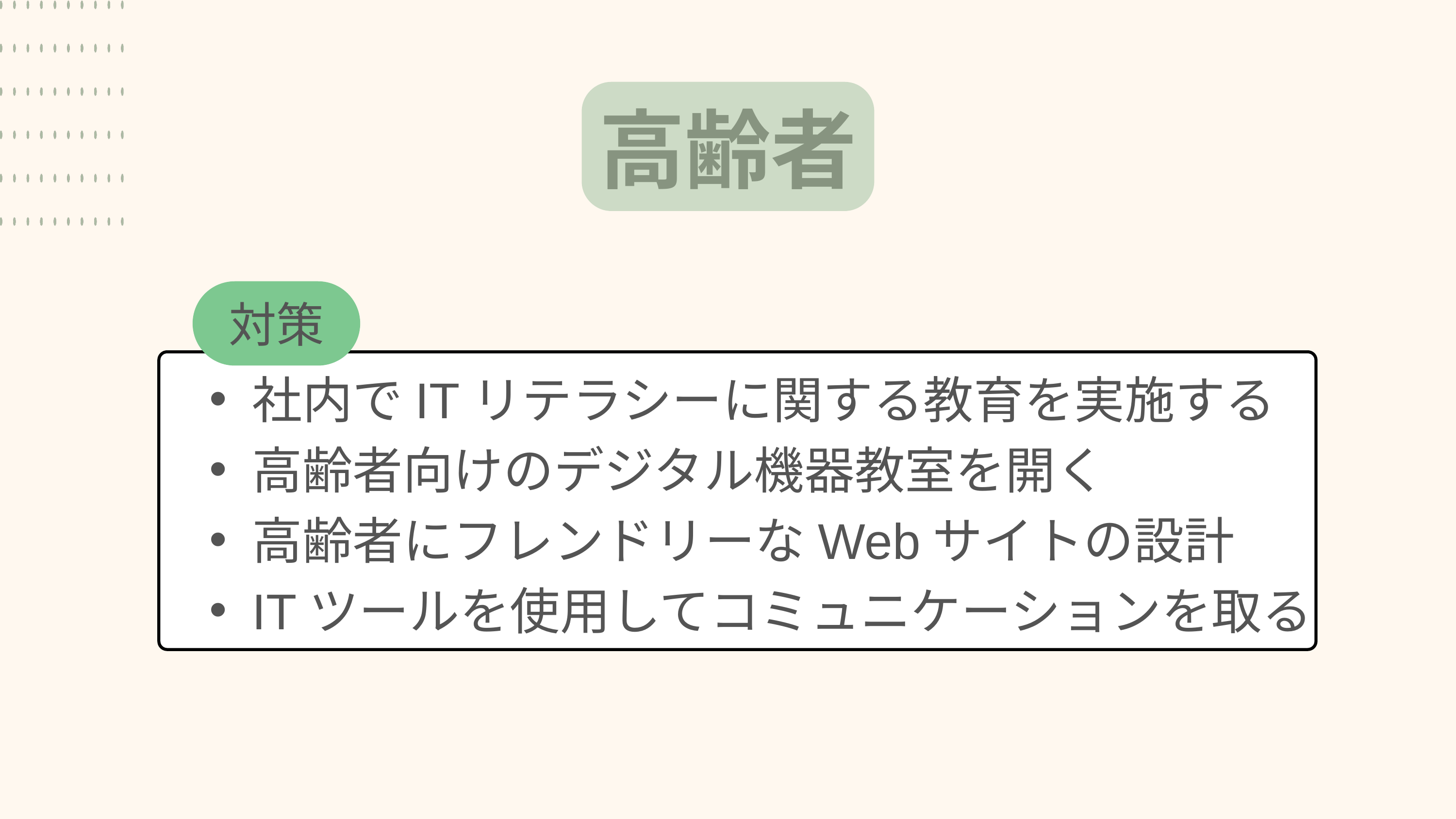

高齢者

対策

社内でITリテラシーに関する教育を実施する
高齢者向けのデジタル機器教室を開く
高齢者にフレンドリーなWebサイトの設計
ITツールを使用してコミュニケーションを取る